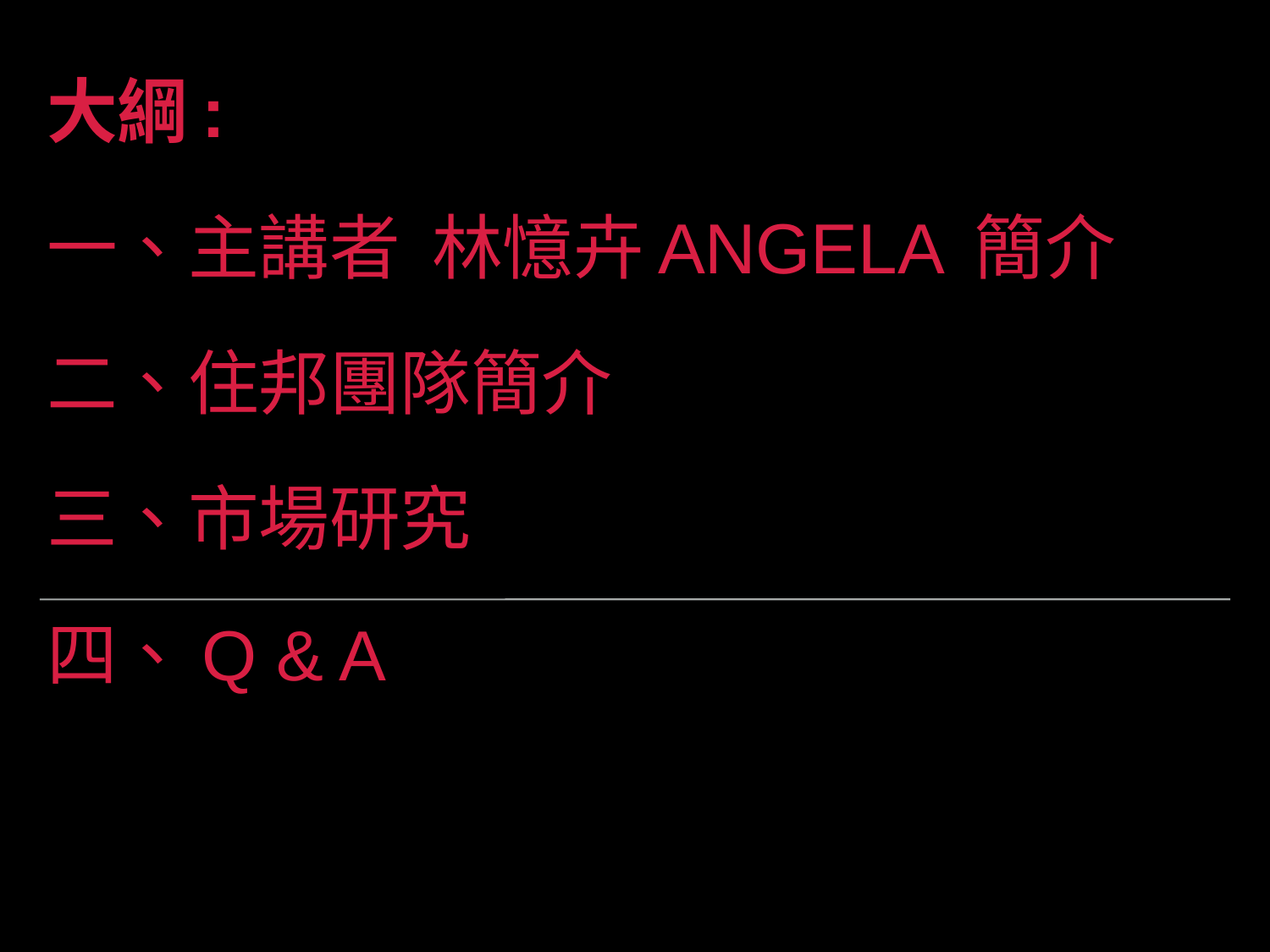

# 大綱: 一、主講者  林憶卉ANGELA 簡介 二、住邦團隊簡介 三、市場研究 四、q & a